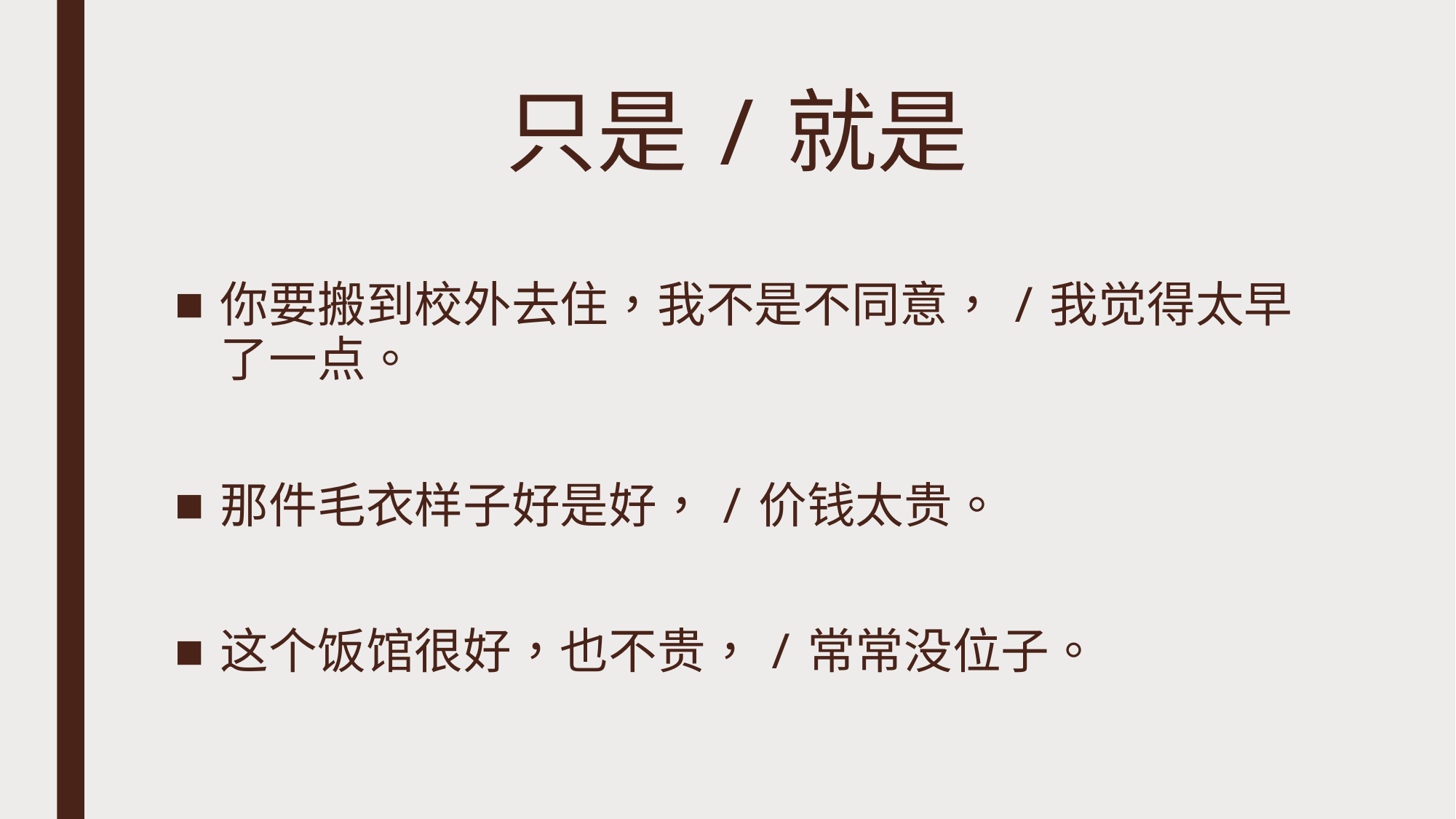

# 只是/就是
你要搬到校外去住，我不是不同意，/我觉得太早了一点。

那件毛衣样子好是好，/价钱太贵。

这个饭馆很好，也不贵，/常常没位子。